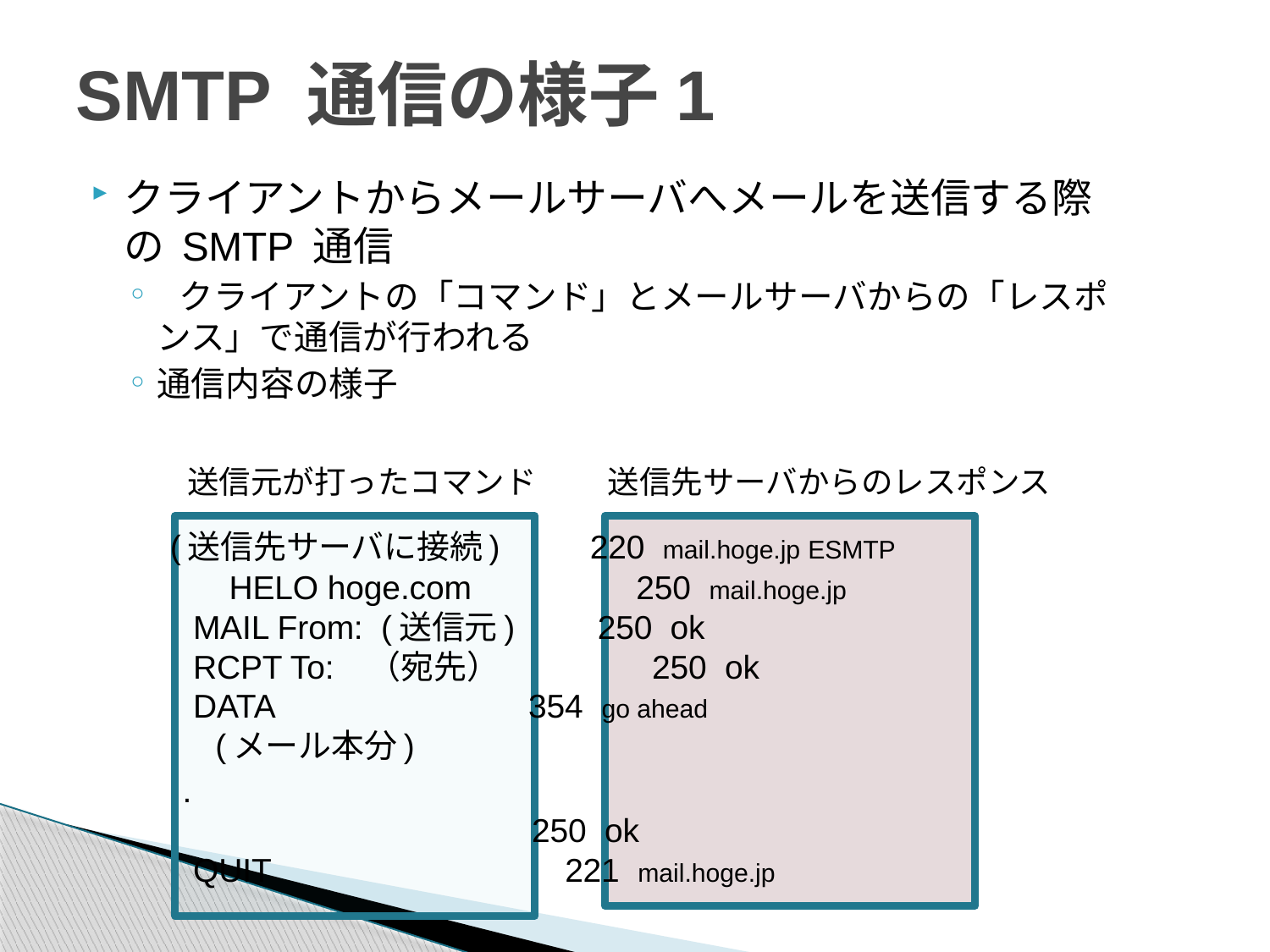

# SMTP 通信の様子1
クライアントからメールサーバへメールを送信する際の SMTP 通信
  クライアントの「コマンド」とメールサーバからの「レスポンス」で通信が行われる
通信内容の様子

       (送信先サーバに接続)    　 220  mail.hoge.jp ESMTP
　　　HELO hoge.com     　　　 250  mail.hoge.jp
　    MAIL From:  (送信元)    　250  ok
　    RCPT To:   （宛先）　  　　　250  ok
　    DATA                            354  go ahead
　       (メール本分)
          .
　       　　　　                         250  ok
　    QUIT       　            　　    221  mail.hoge.jp

送信元が打ったコマンド
送信先サーバからのレスポンス